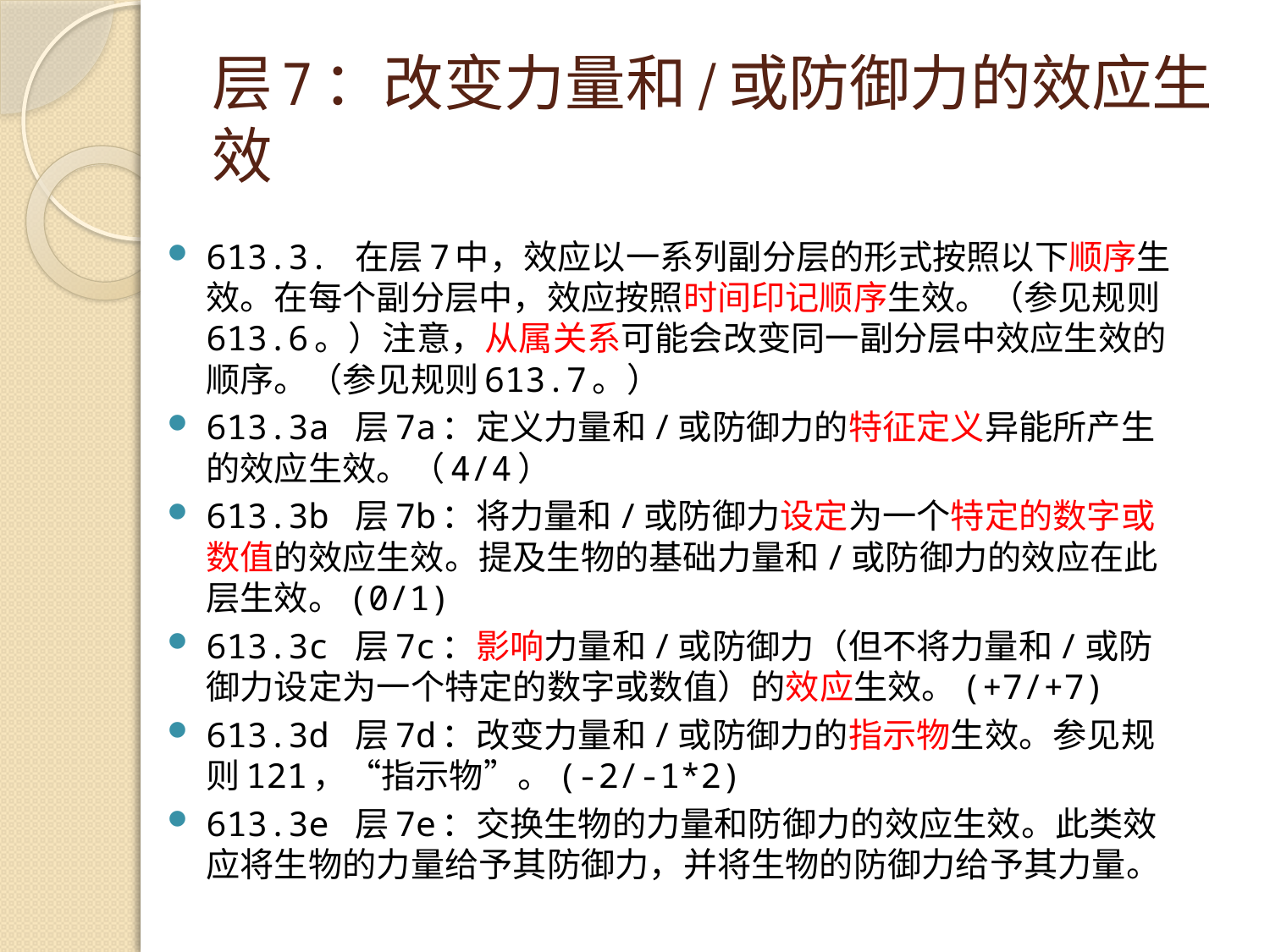

# 层7：改变力量和/或防御力的效应生效
613.3. 在层7中，效应以一系列副分层的形式按照以下顺序生效。在每个副分层中，效应按照时间印记顺序生效。（参见规则613.6。）注意，从属关系可能会改变同一副分层中效应生效的顺序。（参见规则613.7。）
613.3a 层7a：定义力量和/或防御力的特征定义异能所产生的效应生效。（4/4）
613.3b 层7b：将力量和/或防御力设定为一个特定的数字或数值的效应生效。提及生物的基础力量和/或防御力的效应在此层生效。(0/1)
613.3c 层7c：影响力量和/或防御力（但不将力量和/或防御力设定为一个特定的数字或数值）的效应生效。(+7/+7)
613.3d 层7d：改变力量和/或防御力的指示物生效。参见规则121，“指示物”。(-2/-1*2)
613.3e 层7e：交换生物的力量和防御力的效应生效。此类效应将生物的力量给予其防御力，并将生物的防御力给予其力量。